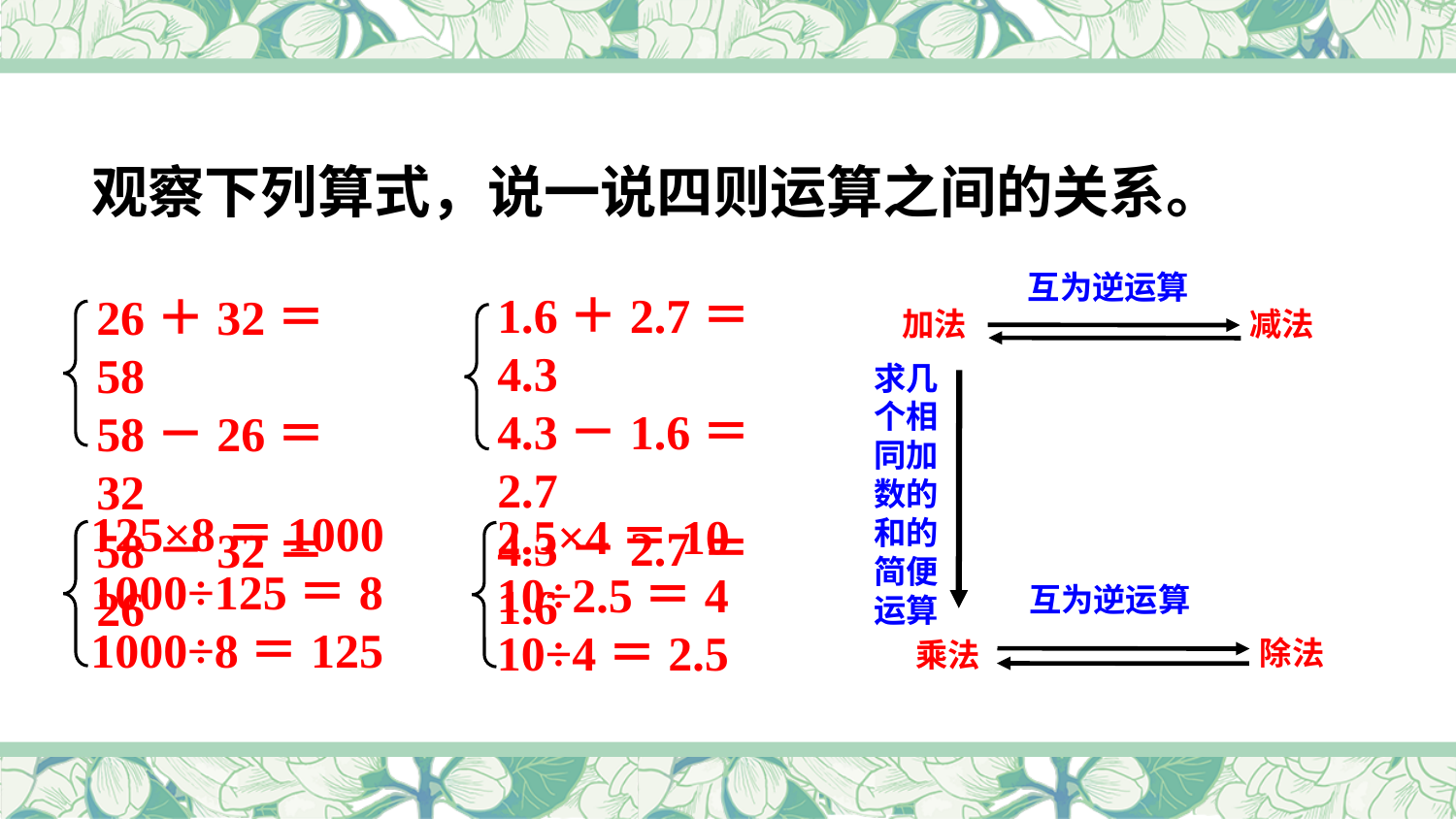

观察下列算式，说一说四则运算之间的关系。
互为逆运算
加法
减法

求几个相同加数的和的简便运算

互为逆运算
除法
乘法

1.6＋2.7＝4.3
4.3－1.6＝2.7
4.3－2.7＝1.6
26＋32＝58
58－26＝32
58－32＝26

125×8＝1000
1000÷125＝8
1000÷8＝125
2.5×4＝10
10÷2.5＝4
10÷4＝2.5